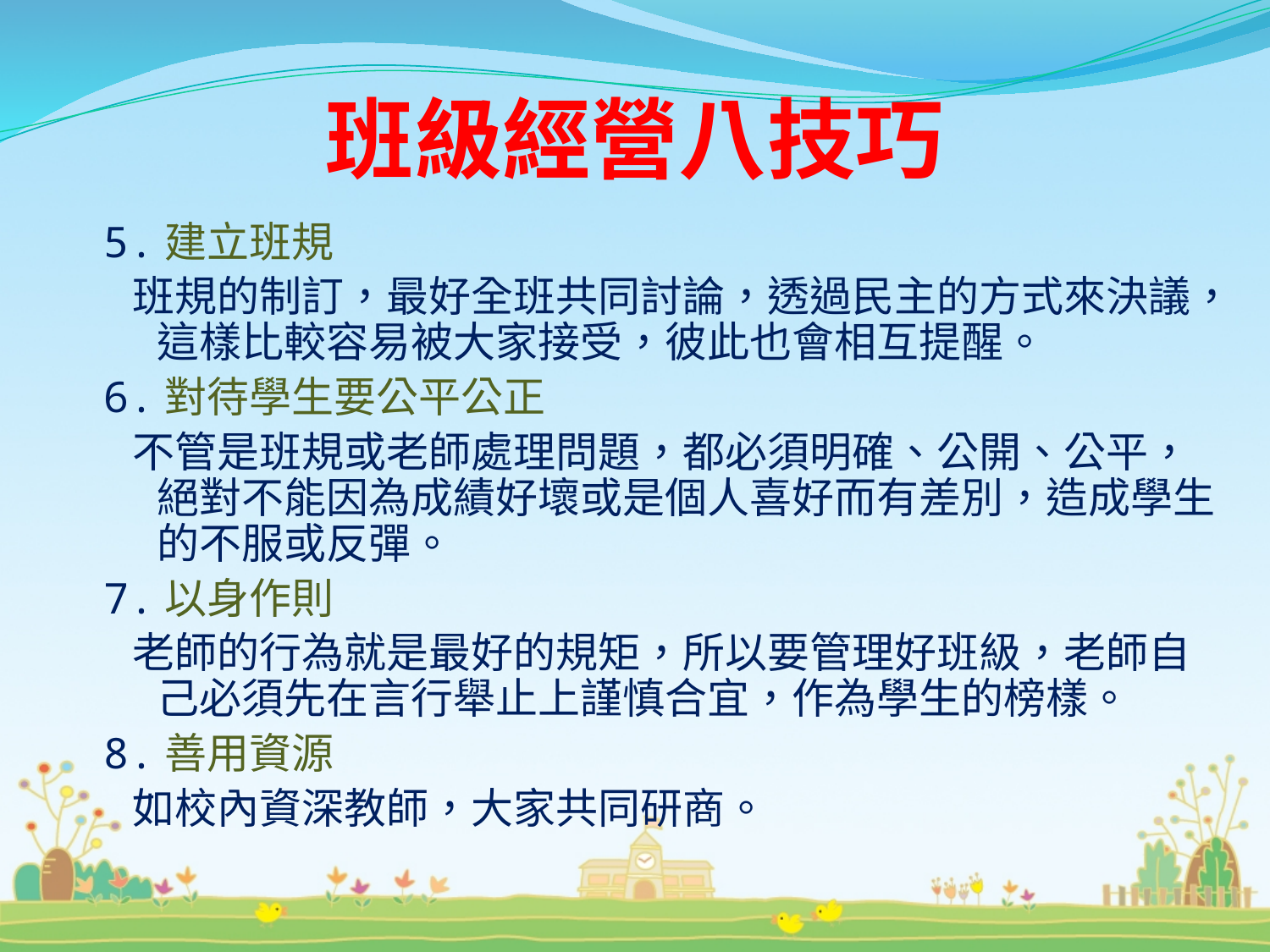

# 班級經營八技巧
5.建立班規
  班規的制訂，最好全班共同討論，透過民主的方式來決議，這樣比較容易被大家接受，彼此也會相互提醒。
6.對待學生要公平公正
  不管是班規或老師處理問題，都必須明確、公開、公平，絕對不能因為成績好壞或是個人喜好而有差別，造成學生的不服或反彈。
7.以身作則
  老師的行為就是最好的規矩，所以要管理好班級，老師自己必須先在言行舉止上謹慎合宜，作為學生的榜樣。
8.善用資源
  如校內資深教師，大家共同研商。